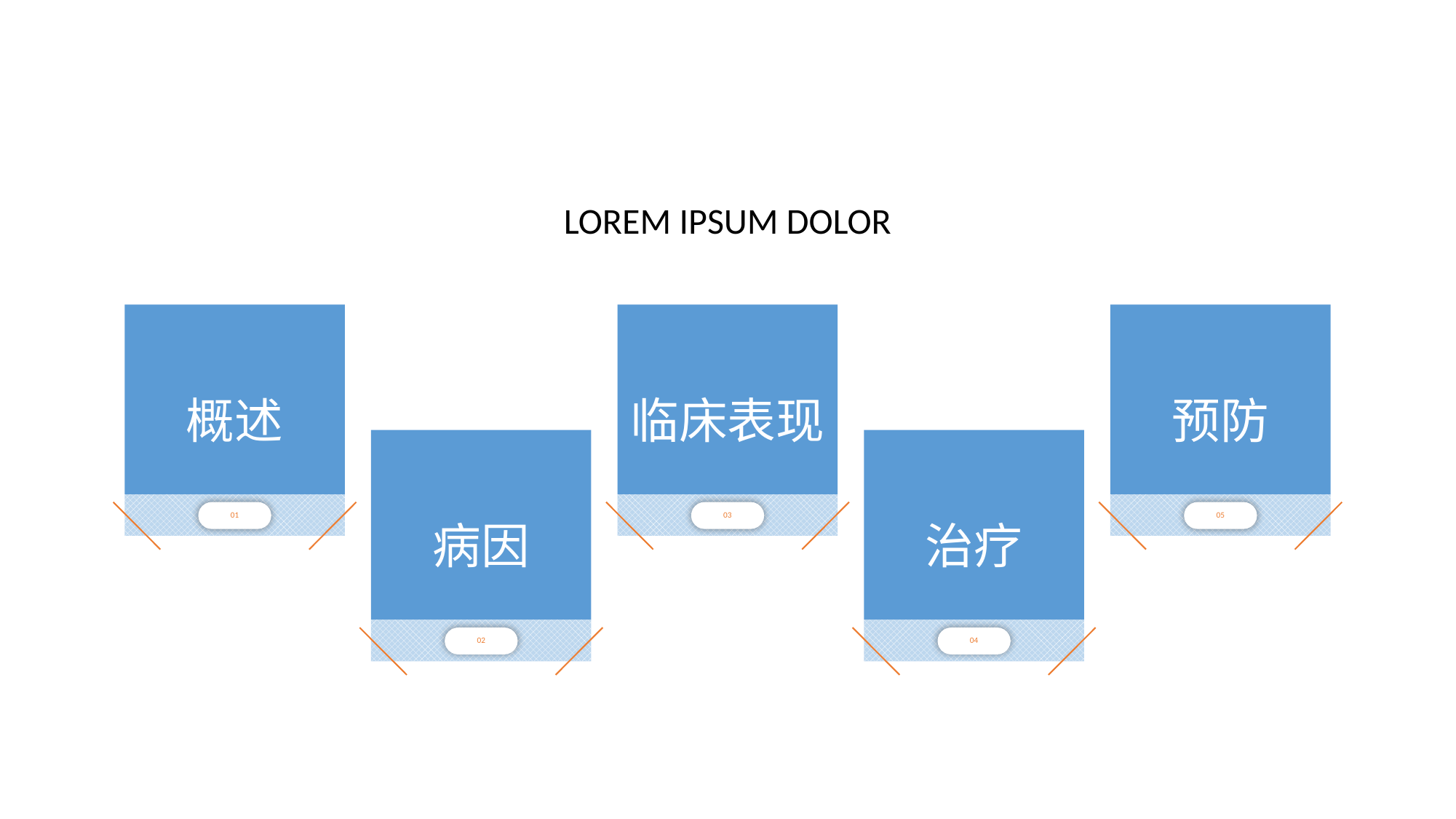

LOREM IPSUM DOLOR
概述

01
临床表现

03
预防

05
病因

02
治疗

04